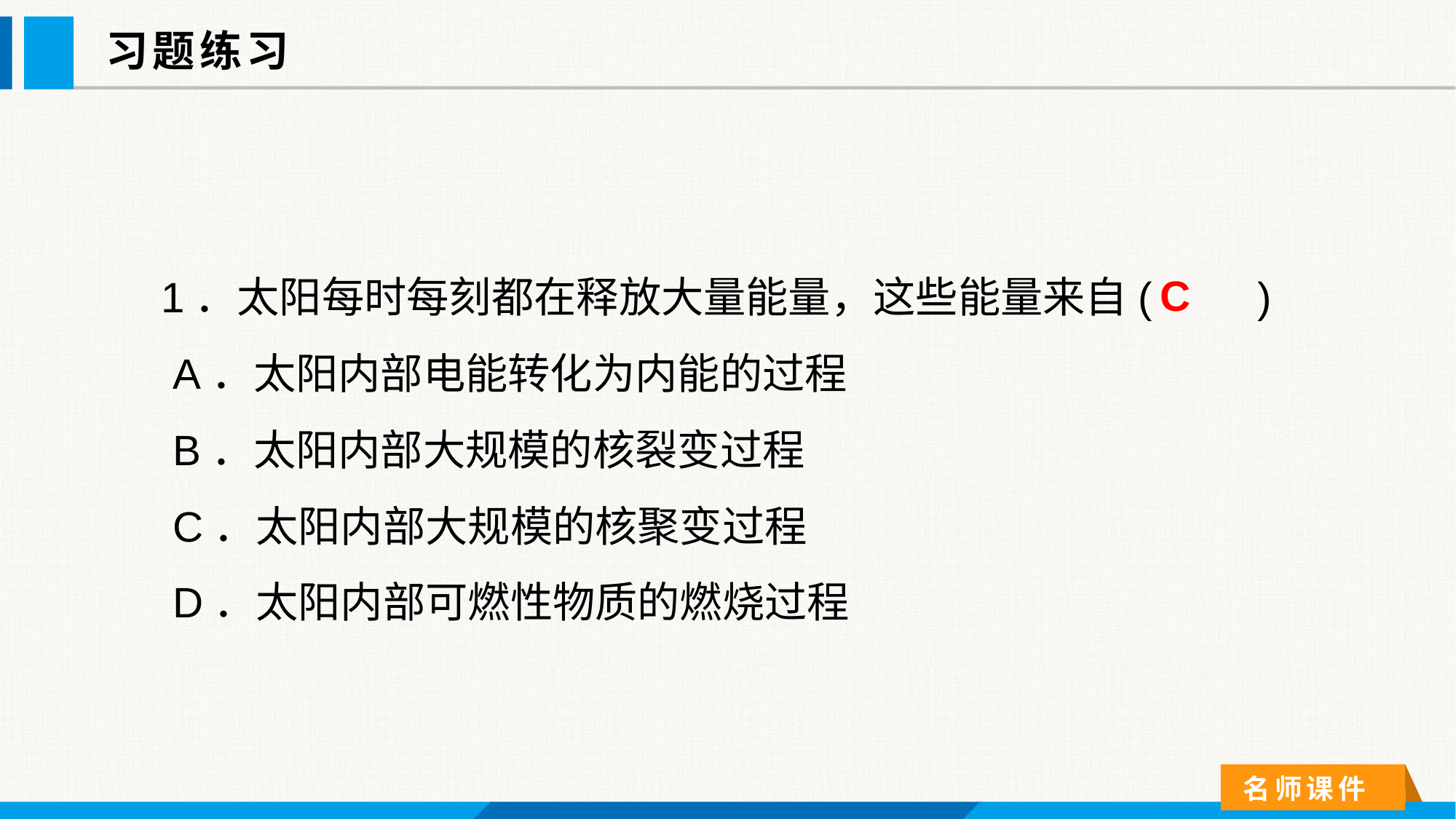

习题练习
1．太阳每时每刻都在释放大量能量，这些能量来自(　　)
 A．太阳内部电能转化为内能的过程
 B．太阳内部大规模的核裂变过程
 C．太阳内部大规模的核聚变过程
 D．太阳内部可燃性物质的燃烧过程
C